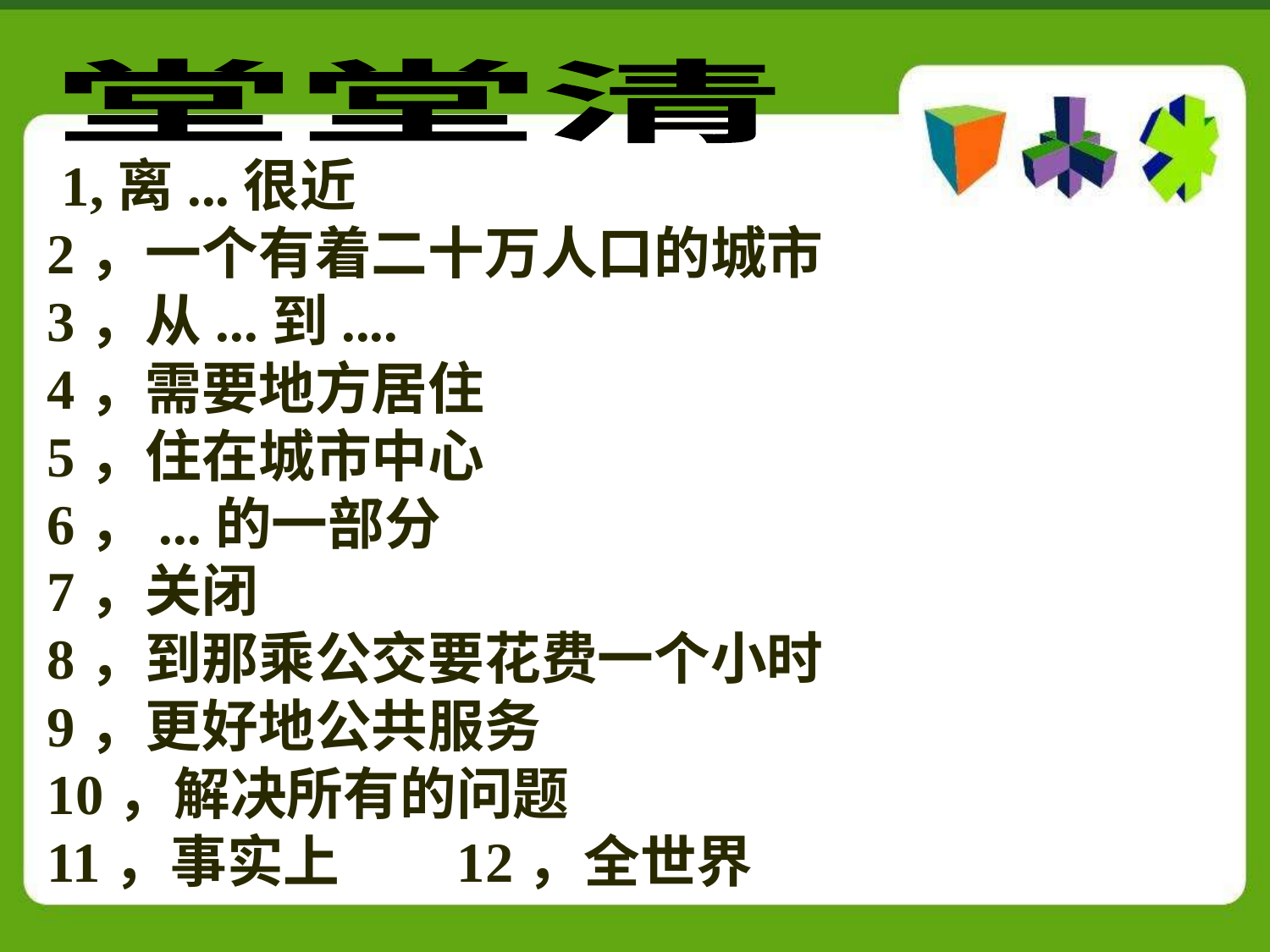

堂堂清
 1,离...很近
2，一个有着二十万人口的城市
3，从...到....
4，需要地方居住
5，住在城市中心
6，...的一部分
7，关闭
8，到那乘公交要花费一个小时
9，更好地公共服务
10，解决所有的问题
11，事实上        12，全世界